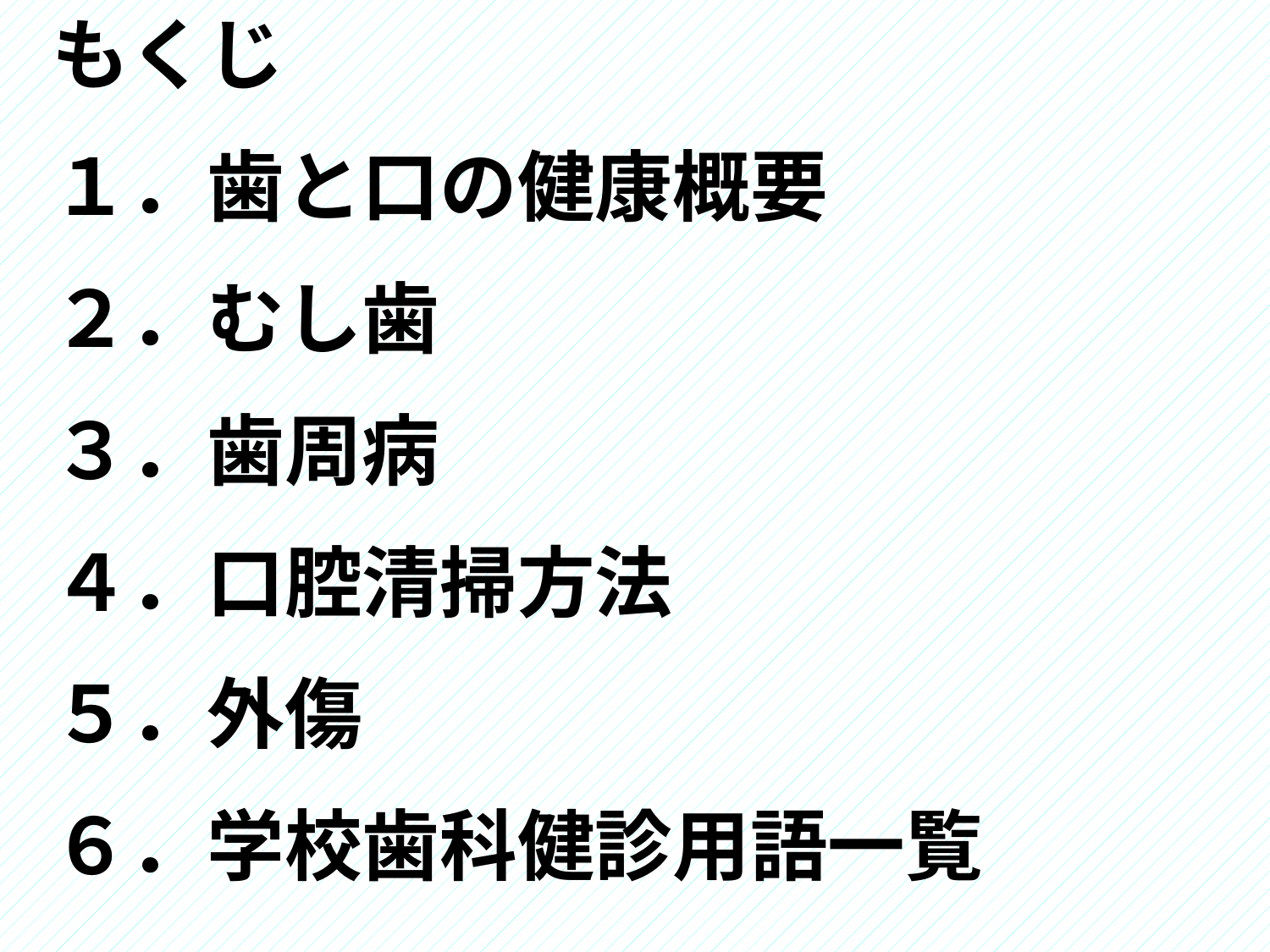

もくじ
１．歯と口の健康概要
２．むし歯
３．歯周病
４．口腔清掃方法
５．外傷
６．学校歯科健診用語一覧